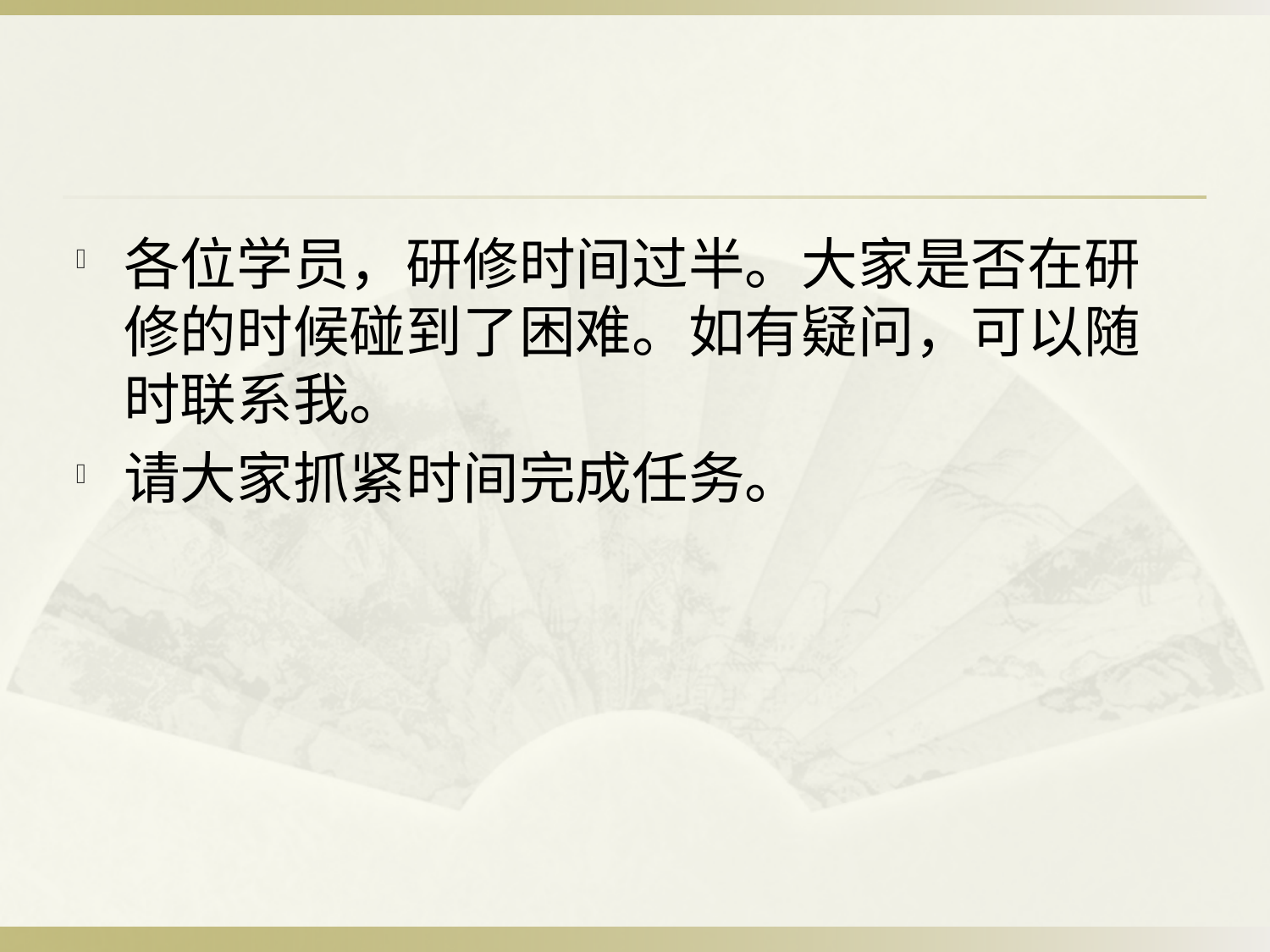

#
各位学员，研修时间过半。大家是否在研修的时候碰到了困难。如有疑问，可以随时联系我。
请大家抓紧时间完成任务。